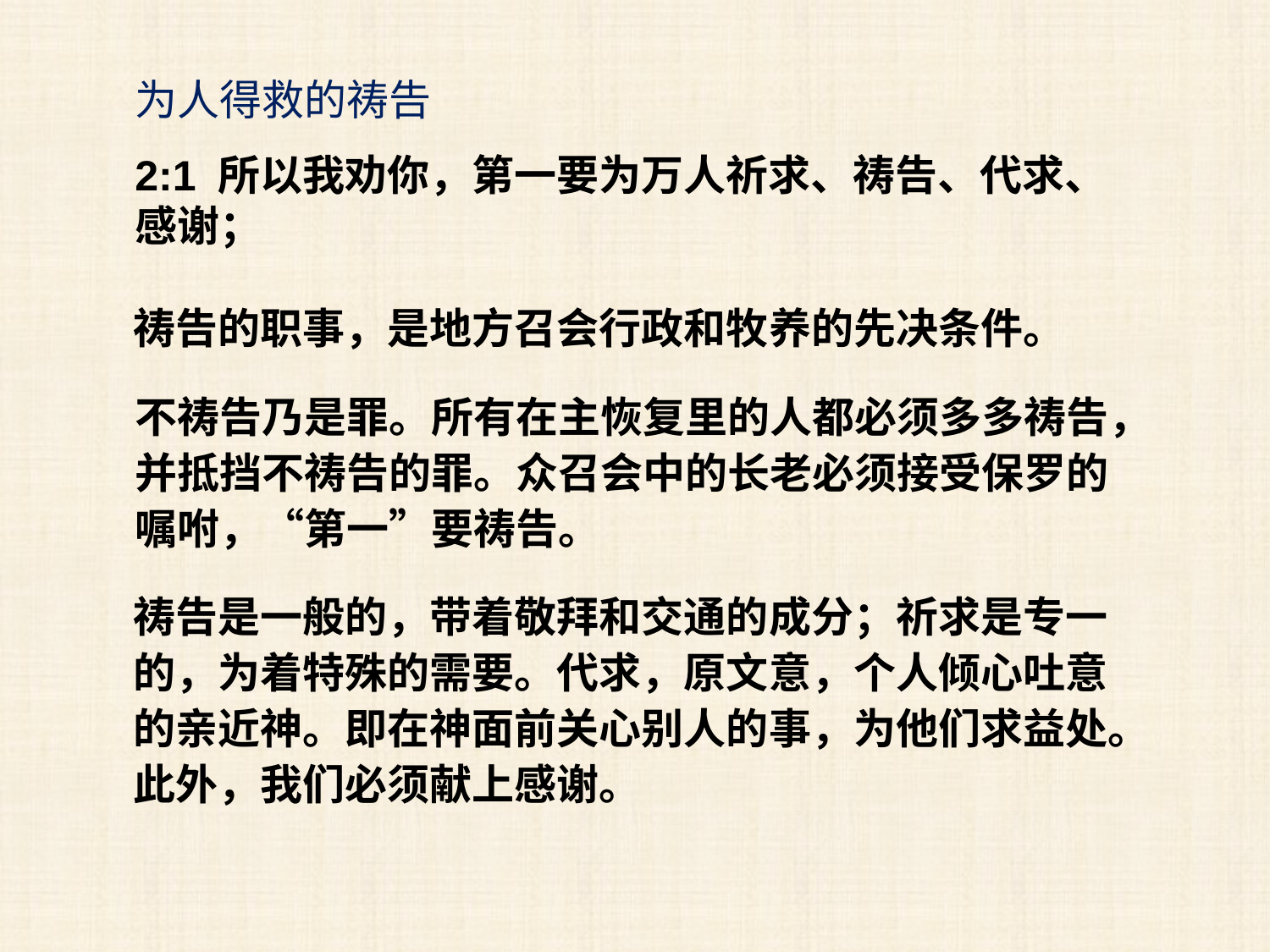

为人得救的祷告
2:1 所以我劝你，第一要为万人祈求、祷告、代求、感谢；
祷告的职事，是地方召会行政和牧养的先决条件。
不祷告乃是罪。所有在主恢复里的人都必须多多祷告，并抵挡不祷告的罪。众召会中的长老必须接受保罗的嘱咐，“第一”要祷告。
祷告是一般的，带着敬拜和交通的成分；祈求是专一的，为着特殊的需要。代求，原文意，个人倾心吐意的亲近神。即在神面前关心别人的事，为他们求益处。此外，我们必须献上感谢。